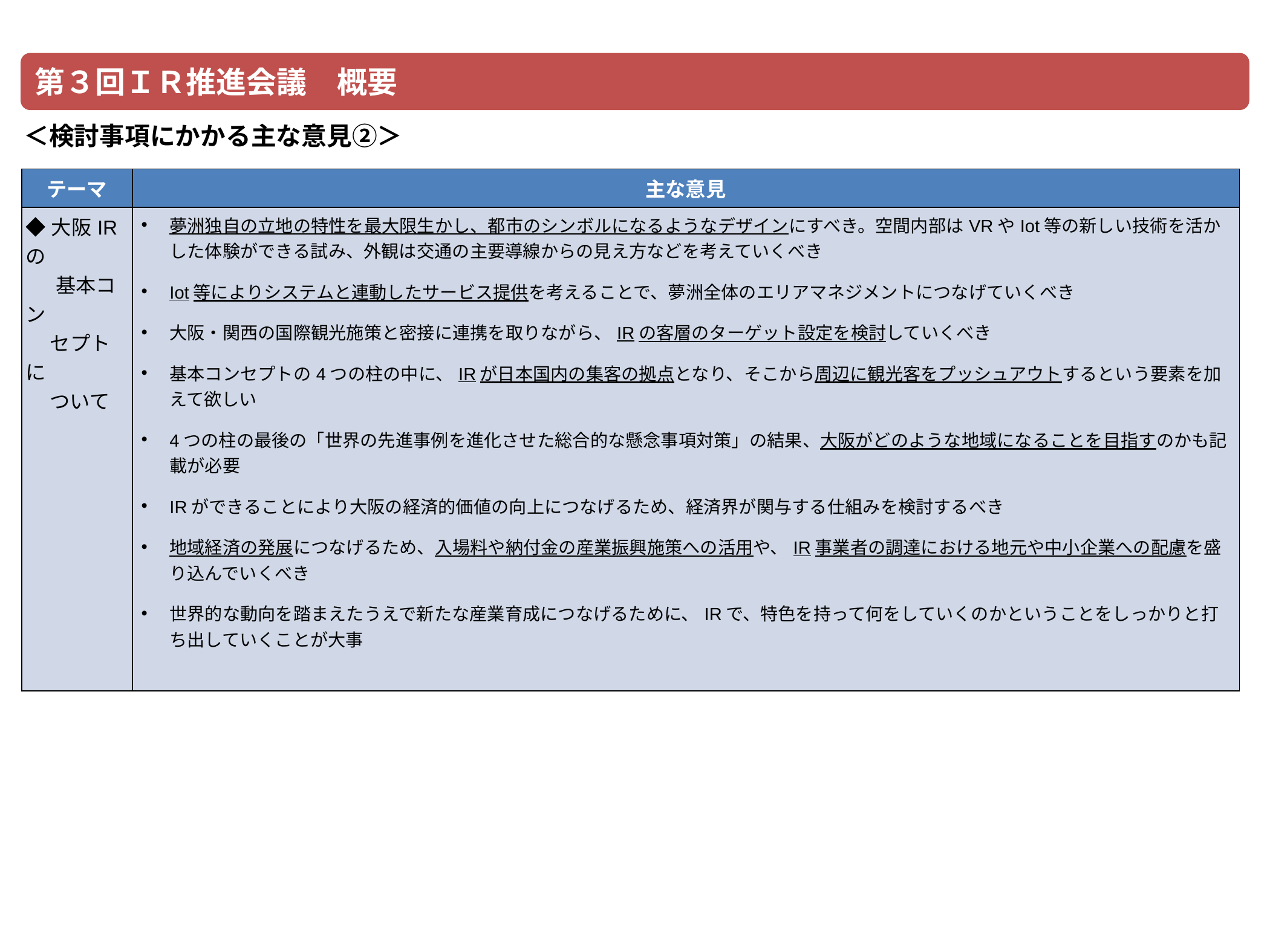

第３回ＩＲ推進会議　概要
＜検討事項にかかる主な意見②＞
| テーマ | 主な意見 |
| --- | --- |
| ◆大阪IRの 　基本コン 　 セプトに 　 ついて | 夢洲独自の立地の特性を最大限生かし、都市のシンボルになるようなデザインにすべき。空間内部はVRやIot等の新しい技術を活かした体験ができる試み、外観は交通の主要導線からの見え方などを考えていくべき Iot等によりシステムと連動したサービス提供を考えることで、夢洲全体のエリアマネジメントにつなげていくべき 大阪・関西の国際観光施策と密接に連携を取りながら、IRの客層のターゲット設定を検討していくべき 基本コンセプトの4つの柱の中に、IRが日本国内の集客の拠点となり、そこから周辺に観光客をプッシュアウトするという要素を加えて欲しい 4つの柱の最後の「世界の先進事例を進化させた総合的な懸念事項対策」の結果、大阪がどのような地域になることを目指すのかも記載が必要 IRができることにより大阪の経済的価値の向上につなげるため、経済界が関与する仕組みを検討するべき 地域経済の発展につなげるため、入場料や納付金の産業振興施策への活用や、IR事業者の調達における地元や中小企業への配慮を盛り込んでいくべき 世界的な動向を踏まえたうえで新たな産業育成につなげるために、IRで、特色を持って何をしていくのかということをしっかりと打ち出していくことが大事 |